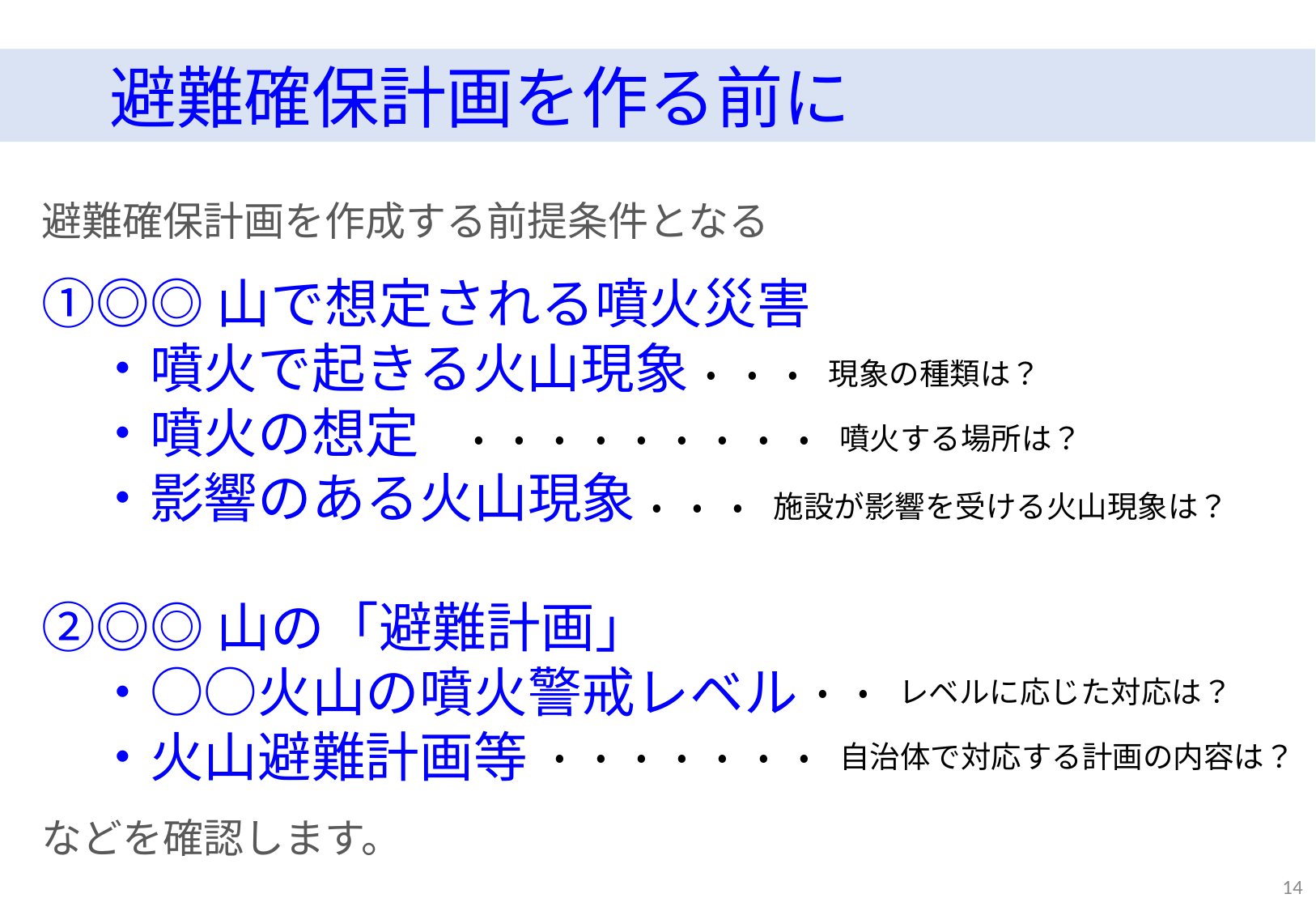

避難確保計画を作る前に
避難確保計画を作成する前提条件となる

①◎◎山で想定される噴火災害
　・噴火で起きる火山現象
　・噴火の想定
　・影響のある火山現象

②◎◎山の「避難計画」
　・○○火山の噴火警戒レベル
　・火山避難計画等

などを確認します。
・　・　・　現象の種類は？
・　・　・　・　・　・　・　・　・　噴火する場所は？
・　・　・　施設が影響を受ける火山現象は？
　・　・　レベルに応じた対応は？
・　・　・　・　・　・　・　自治体で対応する計画の内容は？
14